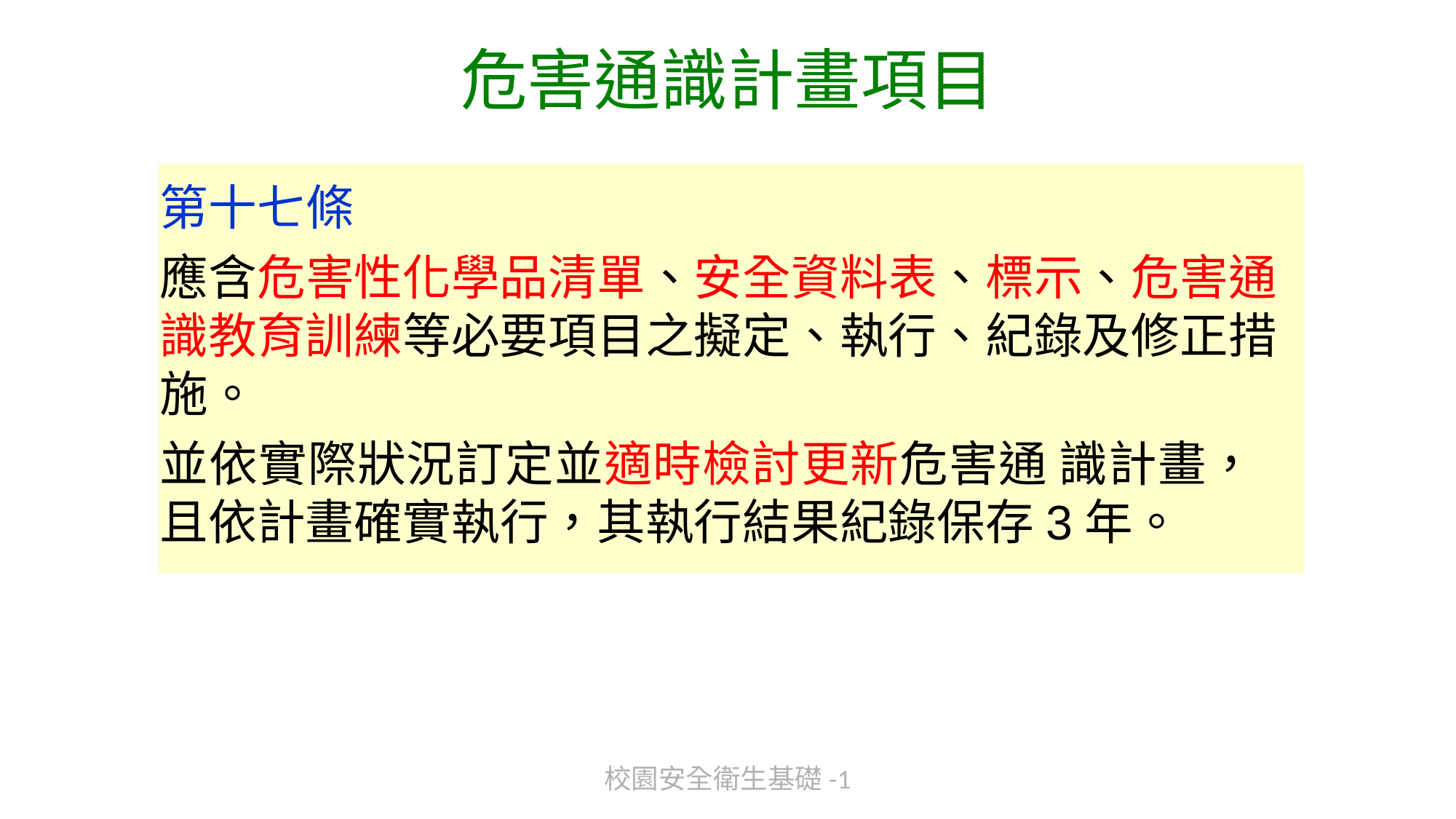

# 危害通識計畫項目

第十七條
應含危害性化學品清單、安全資料表、標示、危害通識教育訓練等必要項目之擬定、執行、紀錄及修正措施。
並依實際狀況訂定並適時檢討更新危害通 識計畫，且依計畫確實執行，其執行結果紀錄保存3年。
校園安全衛生基礎-1
275